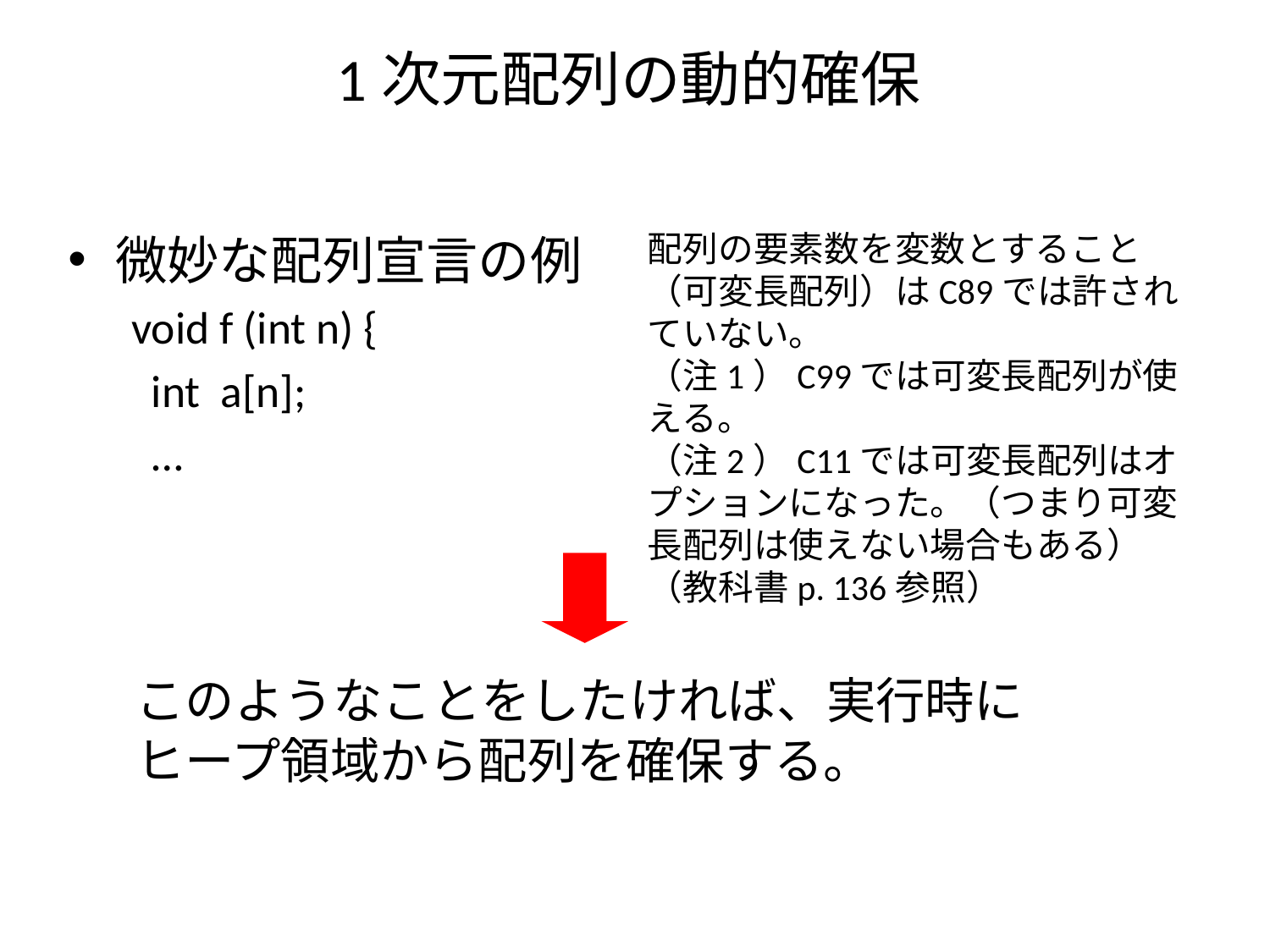

# 1次元配列の動的確保
配列の要素数を変数とすること（可変長配列）はC89では許されていない。
（注1）C99では可変長配列が使える。
（注2）C11では可変長配列はオプションになった。（つまり可変長配列は使えない場合もある）
（教科書p. 136参照）
微妙な配列宣言の例
void f (int n) {
  int  a[n];
  …

このようなことをしたければ、実行時にヒープ領域から配列を確保する。